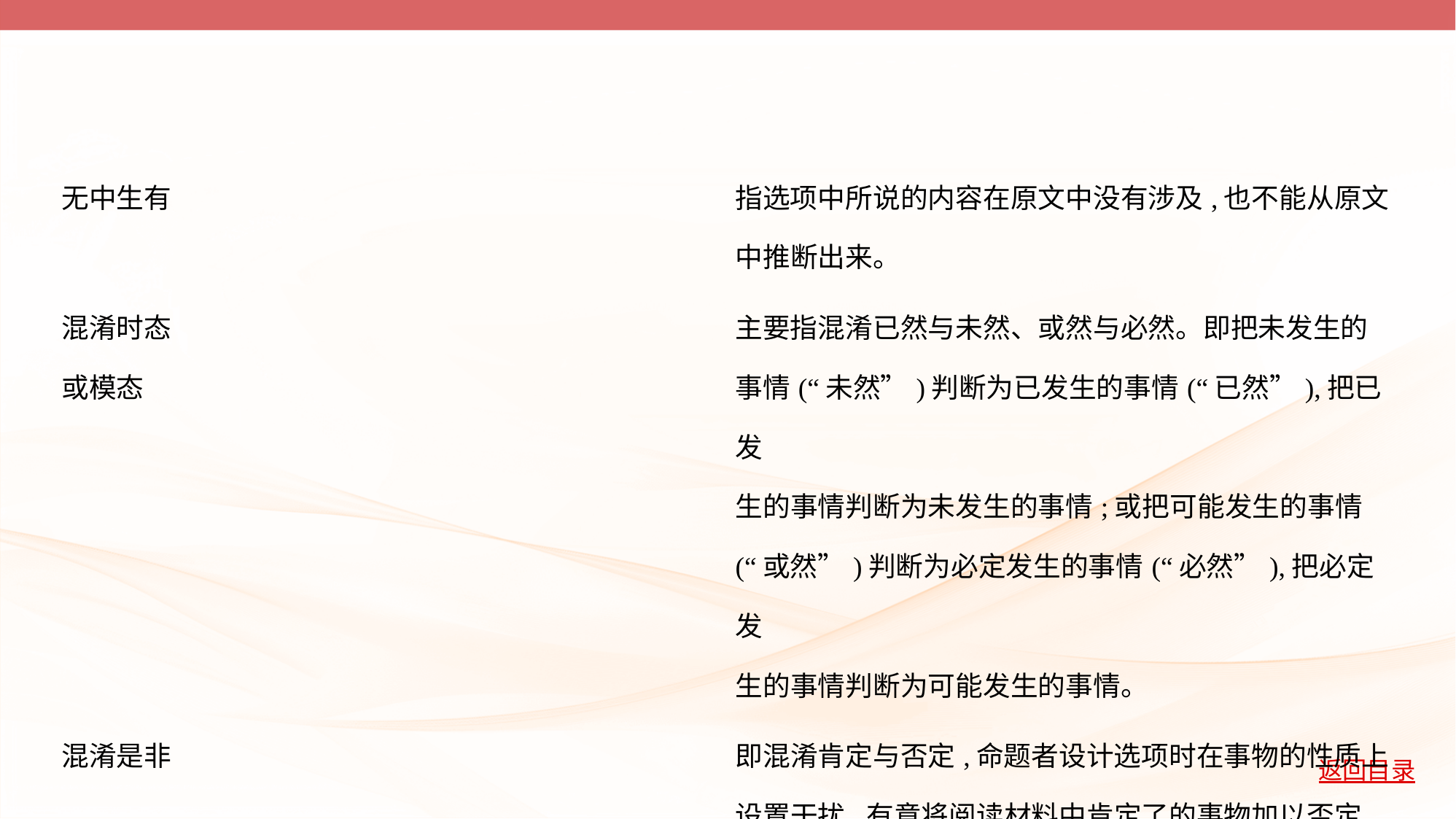

| 无中生有 | 指选项中所说的内容在原文中没有涉及,也不能从原文 中推断出来。 |
| --- | --- |
| 混淆时态 或模态 | 主要指混淆已然与未然、或然与必然。即把未发生的 事情(“未然”)判断为已发生的事情(“已然”),把已发 生的事情判断为未发生的事情;或把可能发生的事情 (“或然”)判断为必定发生的事情(“必然”),把必定发 生的事情判断为可能发生的事情。 |
| 混淆是非 | 即混淆肯定与否定,命题者设计选项时在事物的性质上 设置干扰,有意将阅读材料中肯定了的事物加以否定,或 者将否定了的事物加以肯定。 |